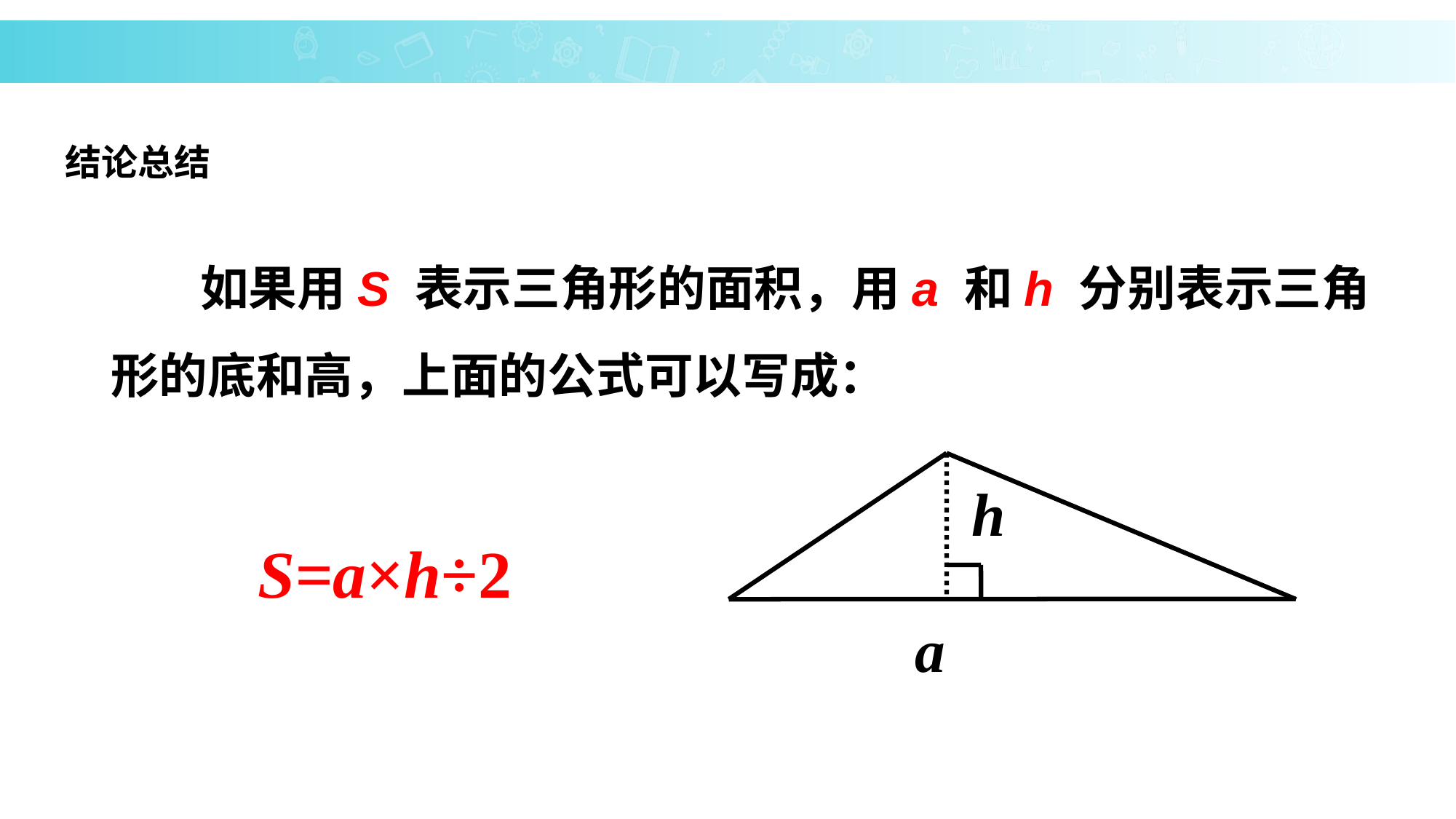

结论总结
       如果用S 表示三角形的面积，用a 和h 分别表示三角形的底和高，上面的公式可以写成：

h
S=a×h÷2
a